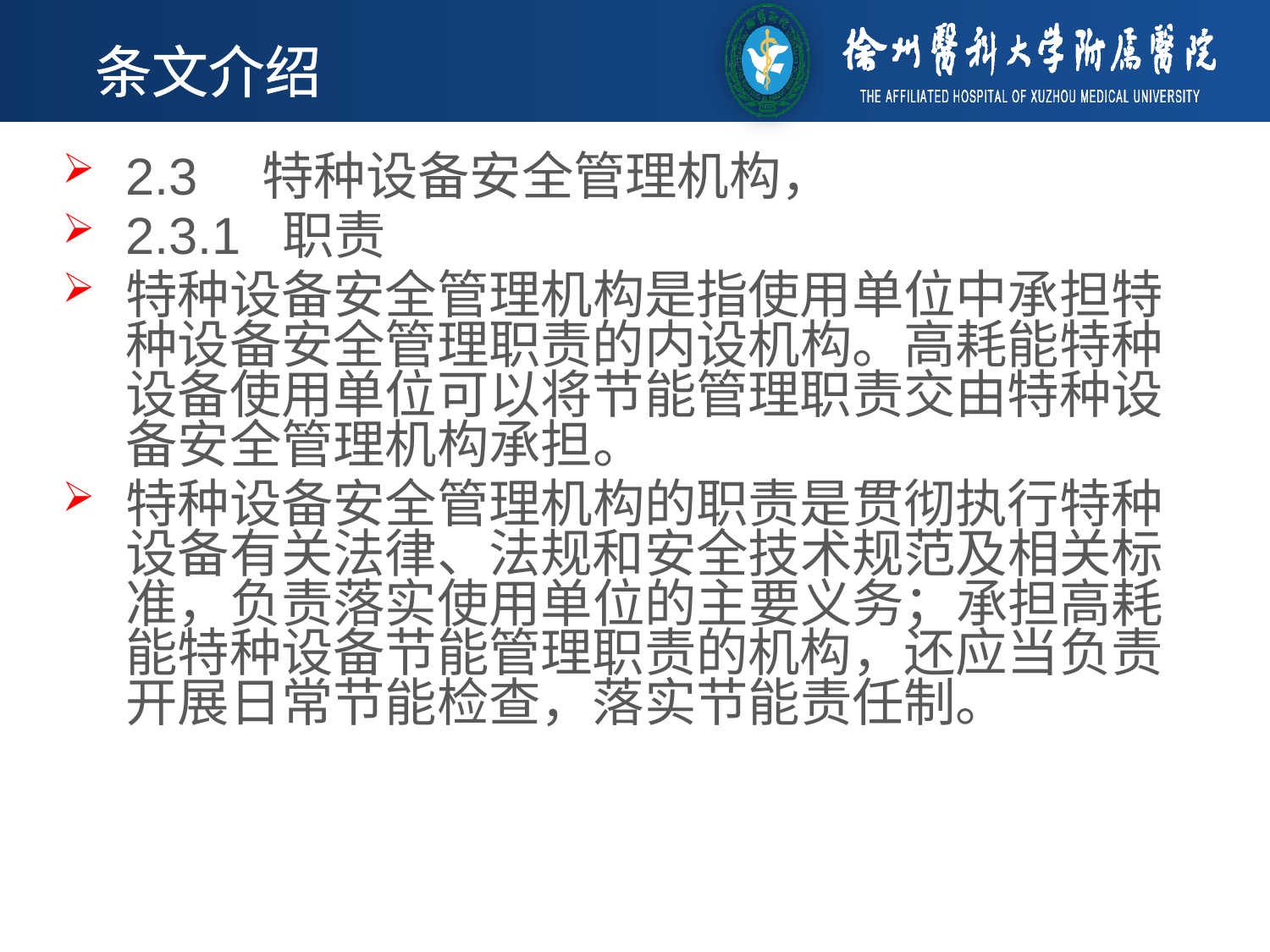

条文介绍

2.3　特种设备安全管理机构，
2.3.1  职责
特种设备安全管理机构是指使用单位中承担特种设备安全管理职责的内设机构。高耗能特种设备使用单位可以将节能管理职责交由特种设备安全管理机构承担。
特种设备安全管理机构的职责是贯彻执行特种设备有关法律、法规和安全技术规范及相关标准，负责落实使用单位的主要义务；承担高耗能特种设备节能管理职责的机构，还应当负责开展日常节能检查，落实节能责任制。